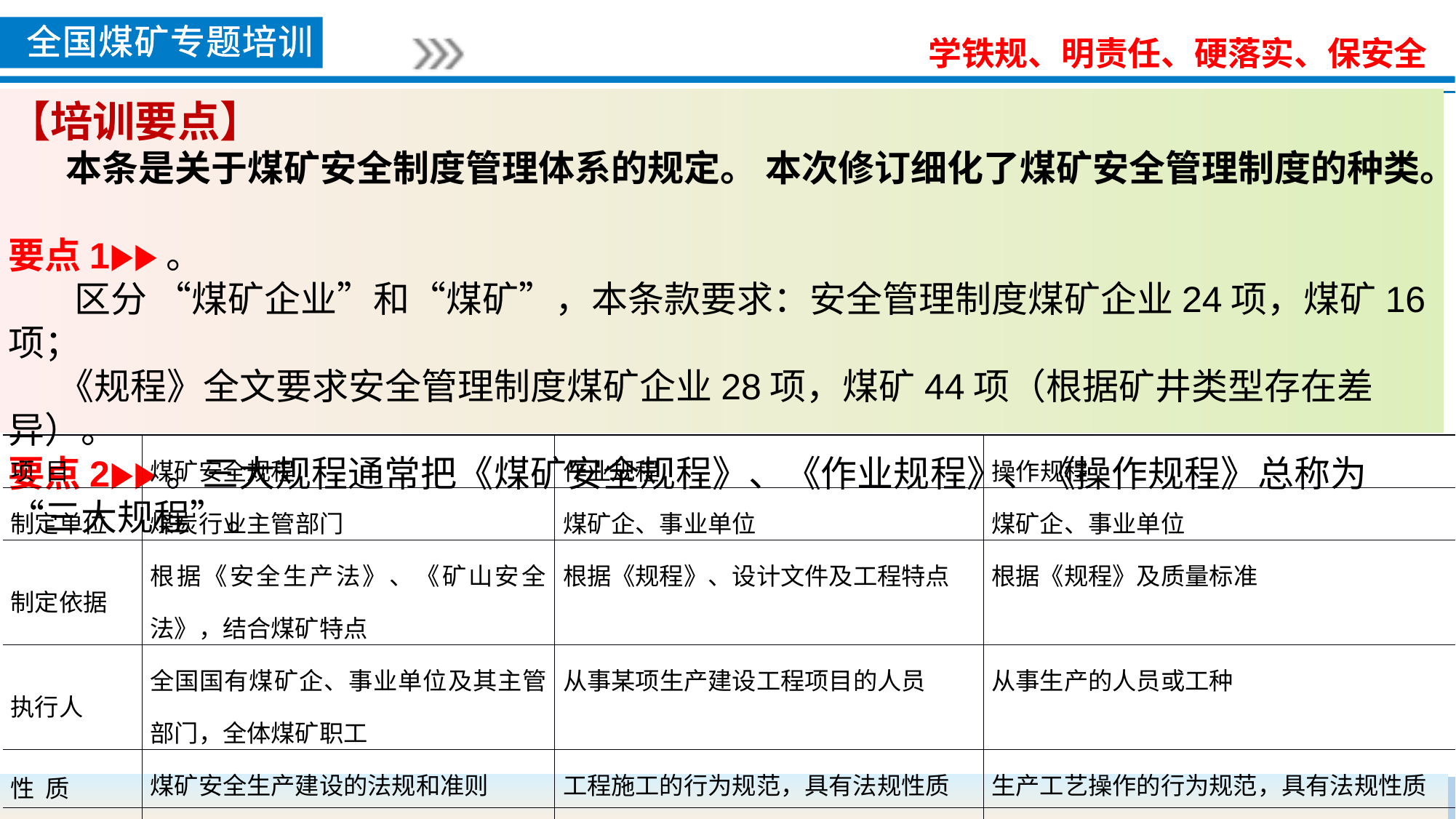

【培训要点】
      本条是关于煤矿安全制度管理体系的规定。 本次修订细化了煤矿安全管理制度的种类。
要点1▶▶。
       区分 “煤矿企业”和“煤矿”，本条款要求：安全管理制度煤矿企业24项，煤矿16项；
     《规程》全文要求安全管理制度煤矿企业28项，煤矿44项（根据矿井类型存在差异）。
要点2▶▶。三大规程通常把《煤矿安全规程》、《作业规程》、《操作规程》总称为“三大规程”。

| 项 目 | 煤矿安全规程 | 作业规程 | 操作规程 |
| --- | --- | --- | --- |
| 制定单位 | 煤炭行业主管部门 | 煤矿企、事业单位 | 煤矿企、事业单位 |
| 制定依据 | 根据《安全生产法》、《矿山安全法》，结合煤矿特点 | 根据《规程》、设计文件及工程特点 | 根据《规程》及质量标准 |
| 执行人 | 全国国有煤矿企、事业单位及其主管部门，全体煤矿职工 | 从事某项生产建设工程项目的人员 | 从事生产的人员或工种 |
| 性 质 | 煤矿安全生产建设的法规和准则 | 工程施工的行为规范，具有法规性质 | 生产工艺操作的行为规范，具有法规性质 |
| 作 用 | 保障安全和健康，保证安全生产 | 指导与组织工程施工 | 指导生产或工种的工艺操作 |